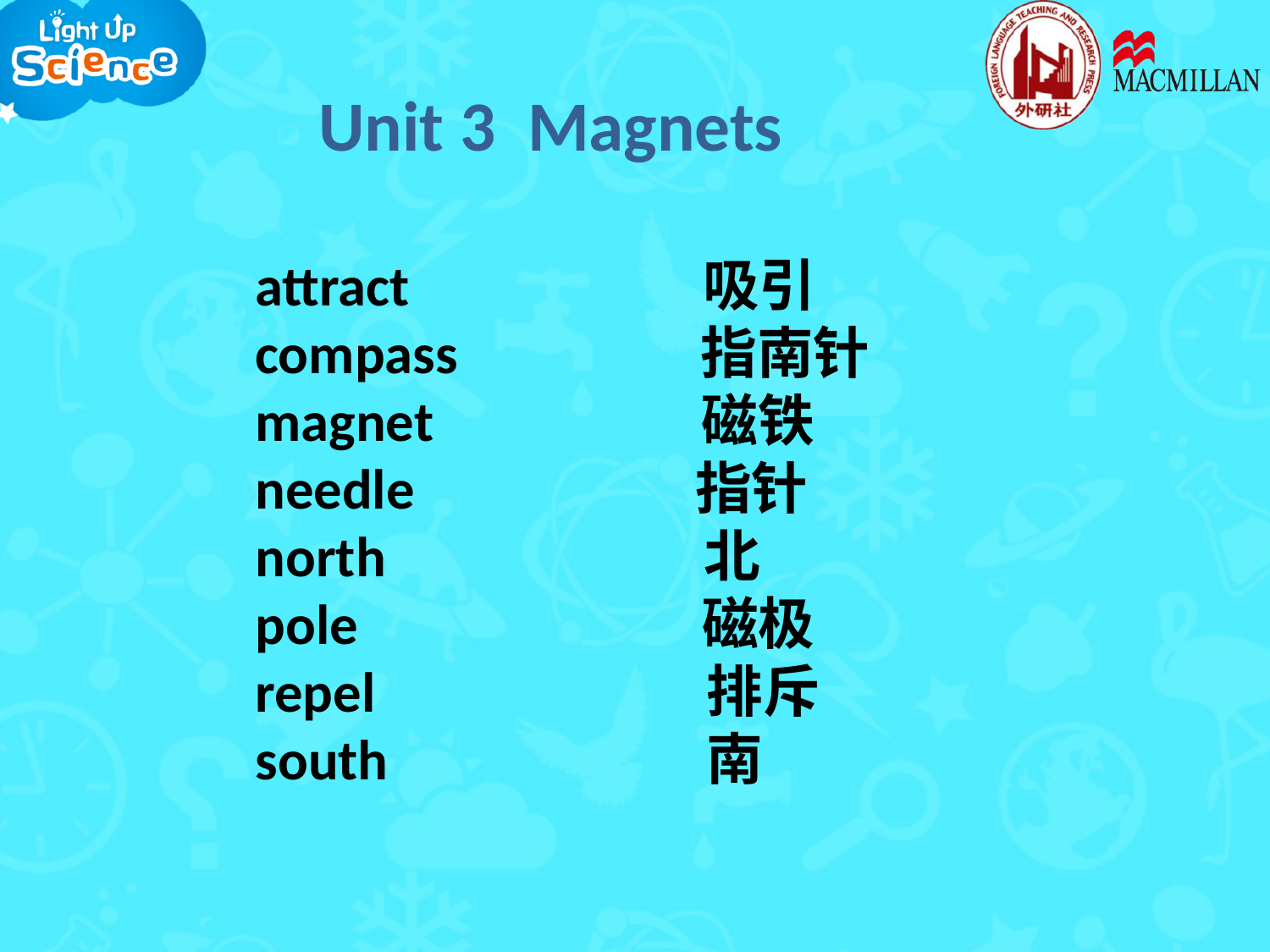

Unit 3  Magnets

attract                      吸引
compass                  指南针
magnet                    磁铁
needle                     指针
north                        北
pole                          磁极
repel                         排斥
south                        南